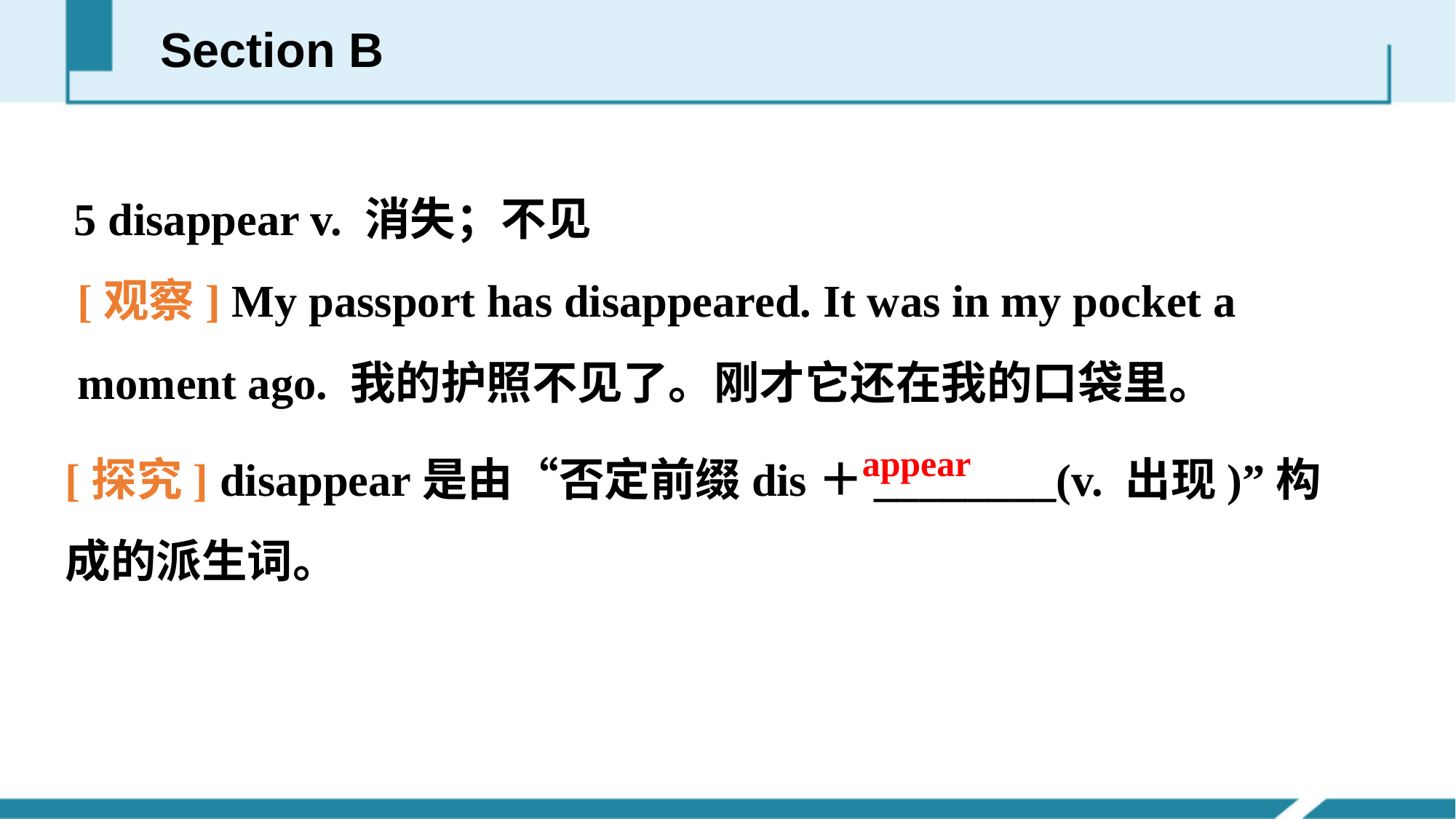

Section B
5 disappear v. 消失；不见
[观察] My passport has disappeared. It was in my pocket a moment ago. 我的护照不见了。刚才它还在我的口袋里。
[探究] disappear是由“否定前缀dis­＋________(v. 出现)”构成的派生词。
appear